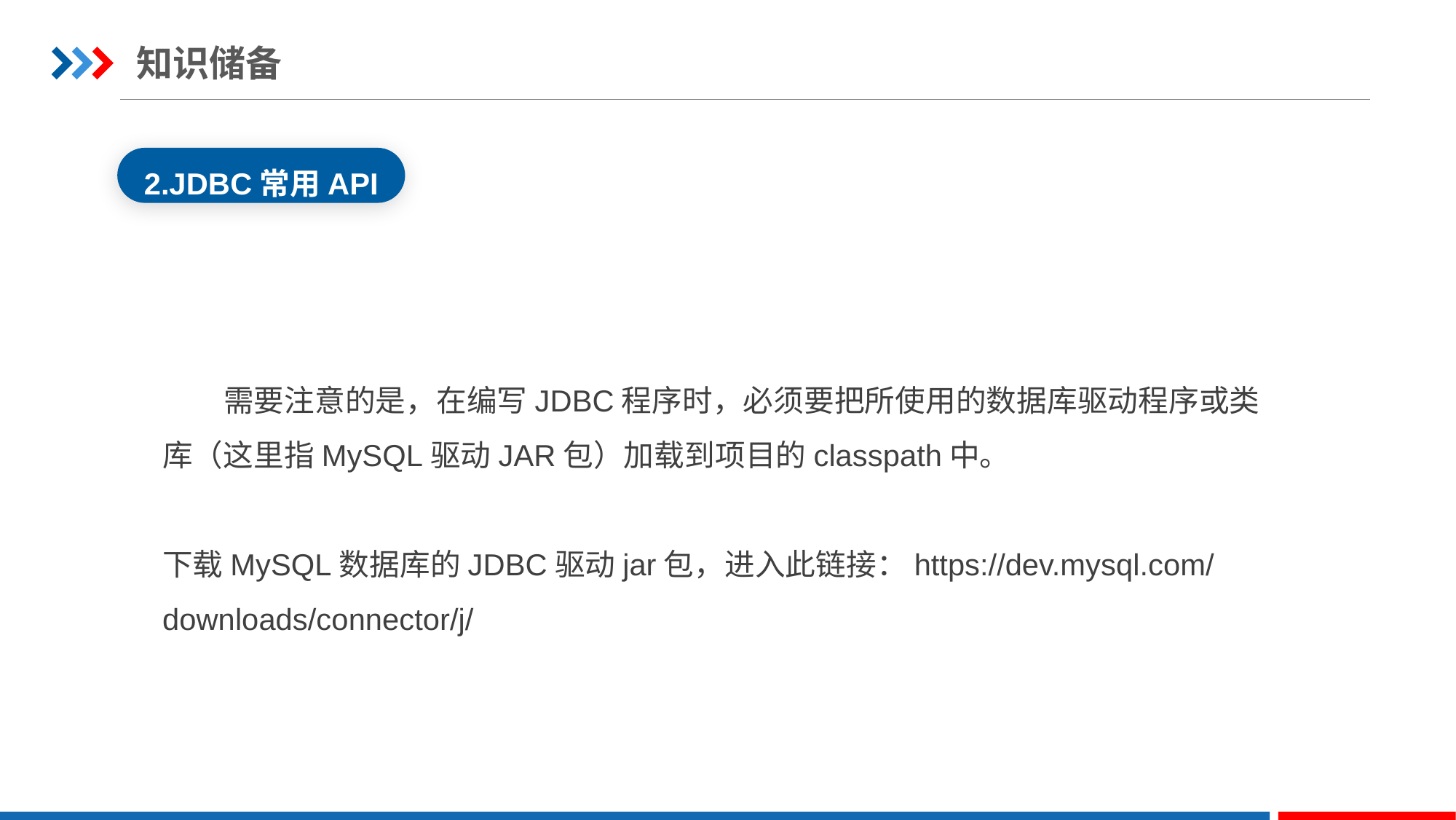

知识储备
2.JDBC常用API

        需要注意的是，在编写JDBC程序时，必须要把所使用的数据库驱动程序或类库（这里指MySQL驱动JAR包）加载到项目的classpath中。

下载MySQL数据库的JDBC驱动jar包，进入此链接：https://dev.mysql.com/downloads/connector/j/